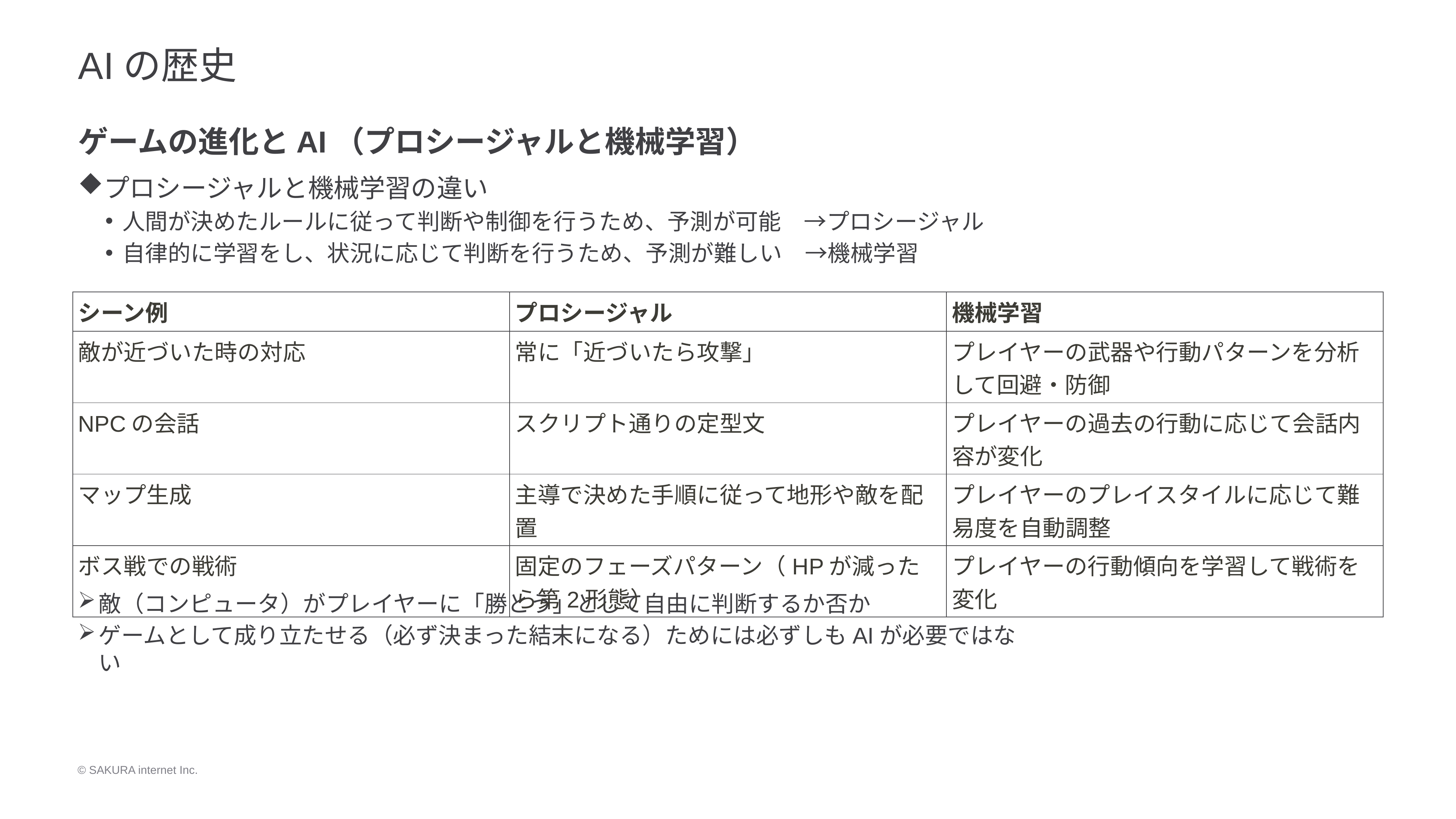

AIの歴史
ゲームの進化とAI（プロシージャルと機械学習）
プロシージャルと機械学習の違い
人間が決めたルールに従って判断や制御を行うため、予測が可能　→プロシージャル
自律的に学習をし、状況に応じて判断を行うため、予測が難しい　→機械学習

敵（コンピュータ）がプレイヤーに「勝とう」として自由に判断するか否か
ゲームとして成り立たせる（必ず決まった結末になる）ためには必ずしもAIが必要ではない
| シーン例 | プロシージャル | 機械学習 |
| --- | --- | --- |
| 敵が近づいた時の対応 | 常に「近づいたら攻撃」 | プレイヤーの武器や行動パターンを分析して回避・防御 |
| NPCの会話 | スクリプト通りの定型文 | プレイヤーの過去の行動に応じて会話内容が変化 |
| マップ生成 | 主導で決めた手順に従って地形や敵を配置 | プレイヤーのプレイスタイルに応じて難易度を自動調整 |
| ボス戦での戦術 | 固定のフェーズパターン（HPが減ったら第2形態） | プレイヤーの行動傾向を学習して戦術を変化 |